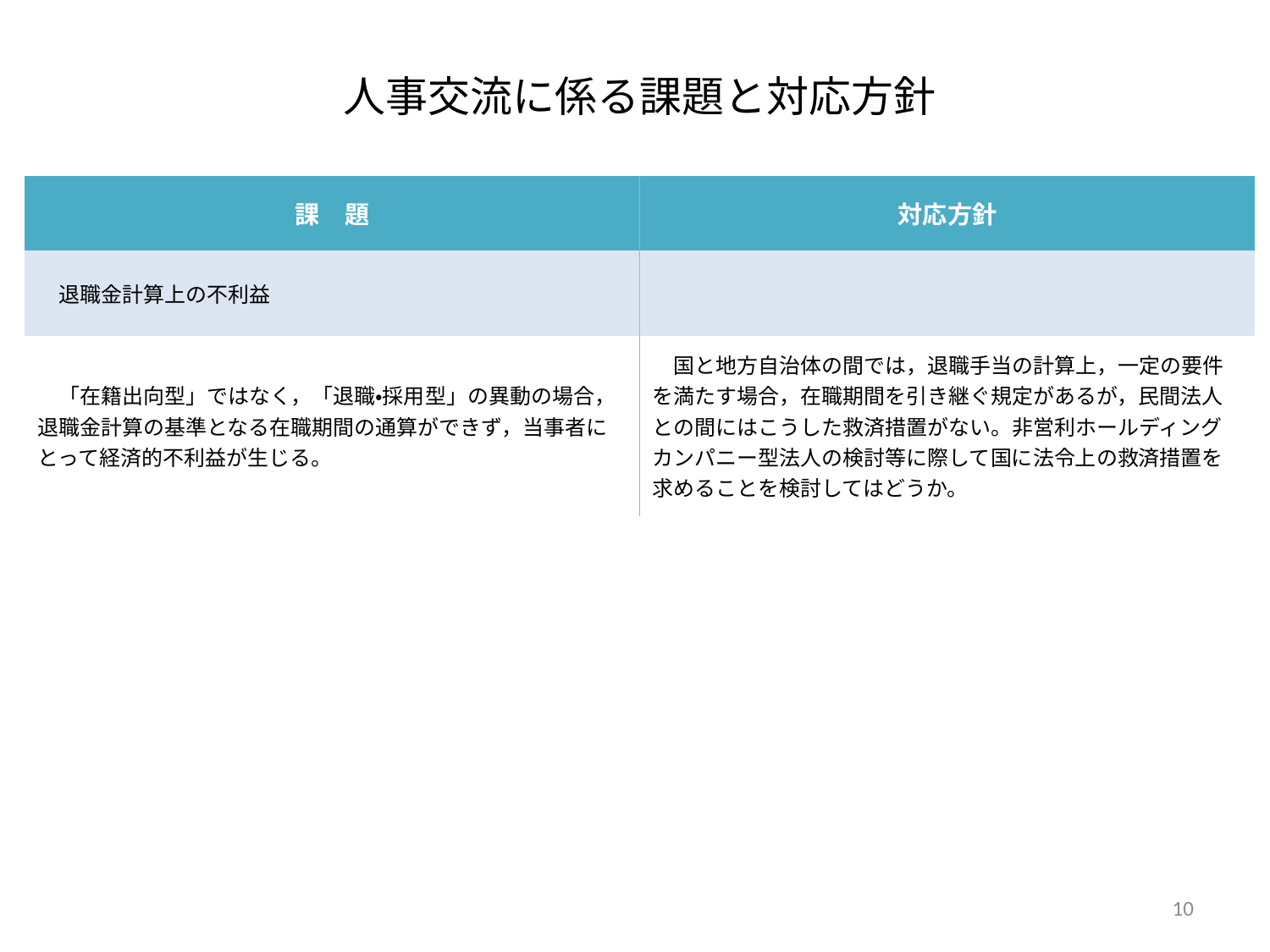

# 人事交流に係る課題と対応方針
| 課　題 | 対応方針 |
| --- | --- |
| 退職金計算上の不利益 |  |
| 「在籍出向型」ではなく，「退職・採用型」の異動の場合，退職金計算の基準となる在職期間の通算ができず，当事者にとって経済的不利益が生じる。 | 国と地方自治体の間では，退職手当の計算上，一定の要件を満たす場合，在職期間を引き継ぐ規定があるが，民間法人との間にはこうした救済措置がない。非営利ホールディングカンパニー型法人の検討等に際して国に法令上の救済措置を求めることを検討してはどうか。 |
10